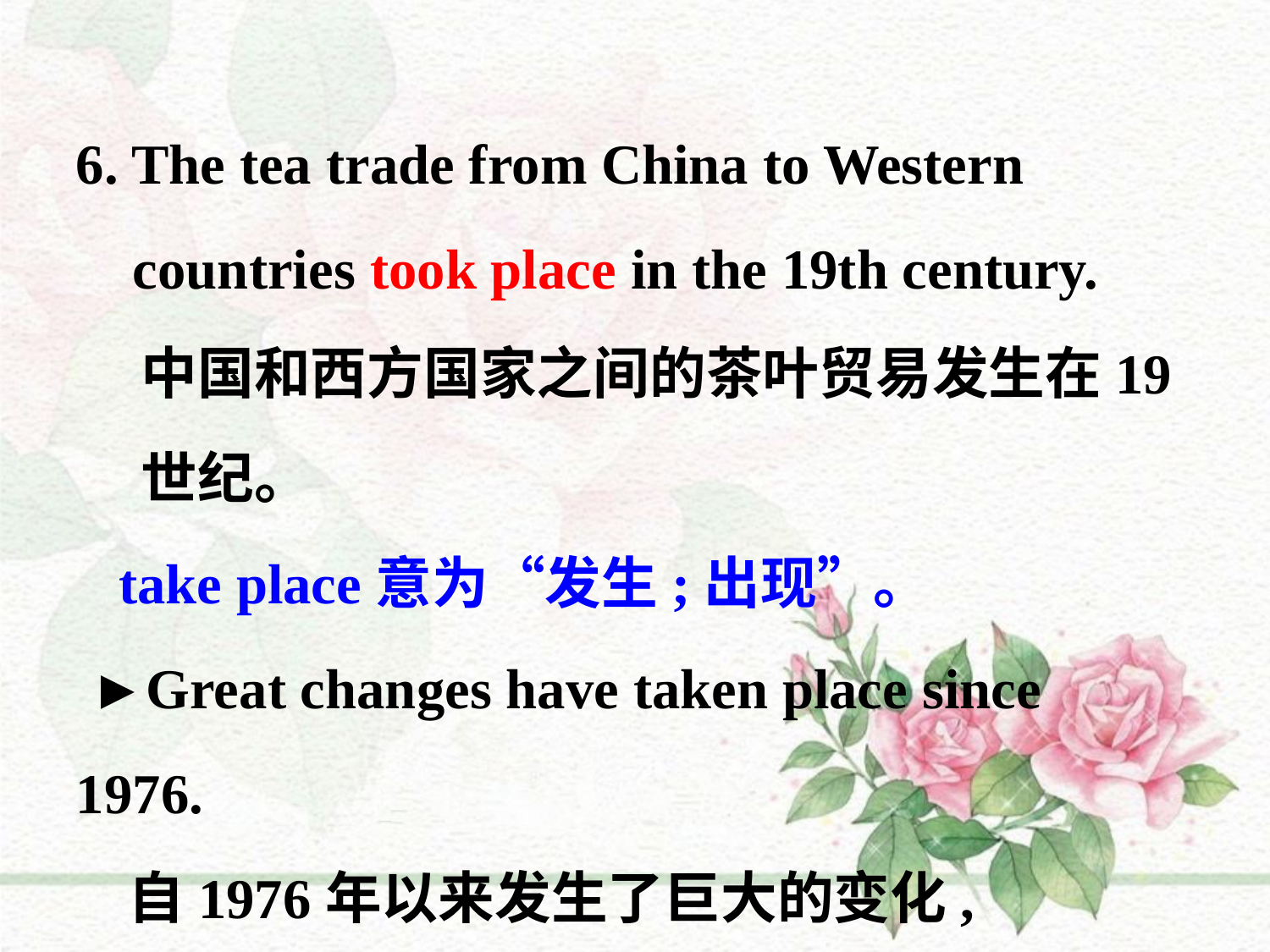

6. The tea trade from China to Western
    countries took place in the 19th century.
    中国和西方国家之间的茶叶贸易发生在19
    世纪。
   take place意为“发生;出现”。
 ►Great changes have taken place since 1976.
   自1976年以来发生了巨大的变化,